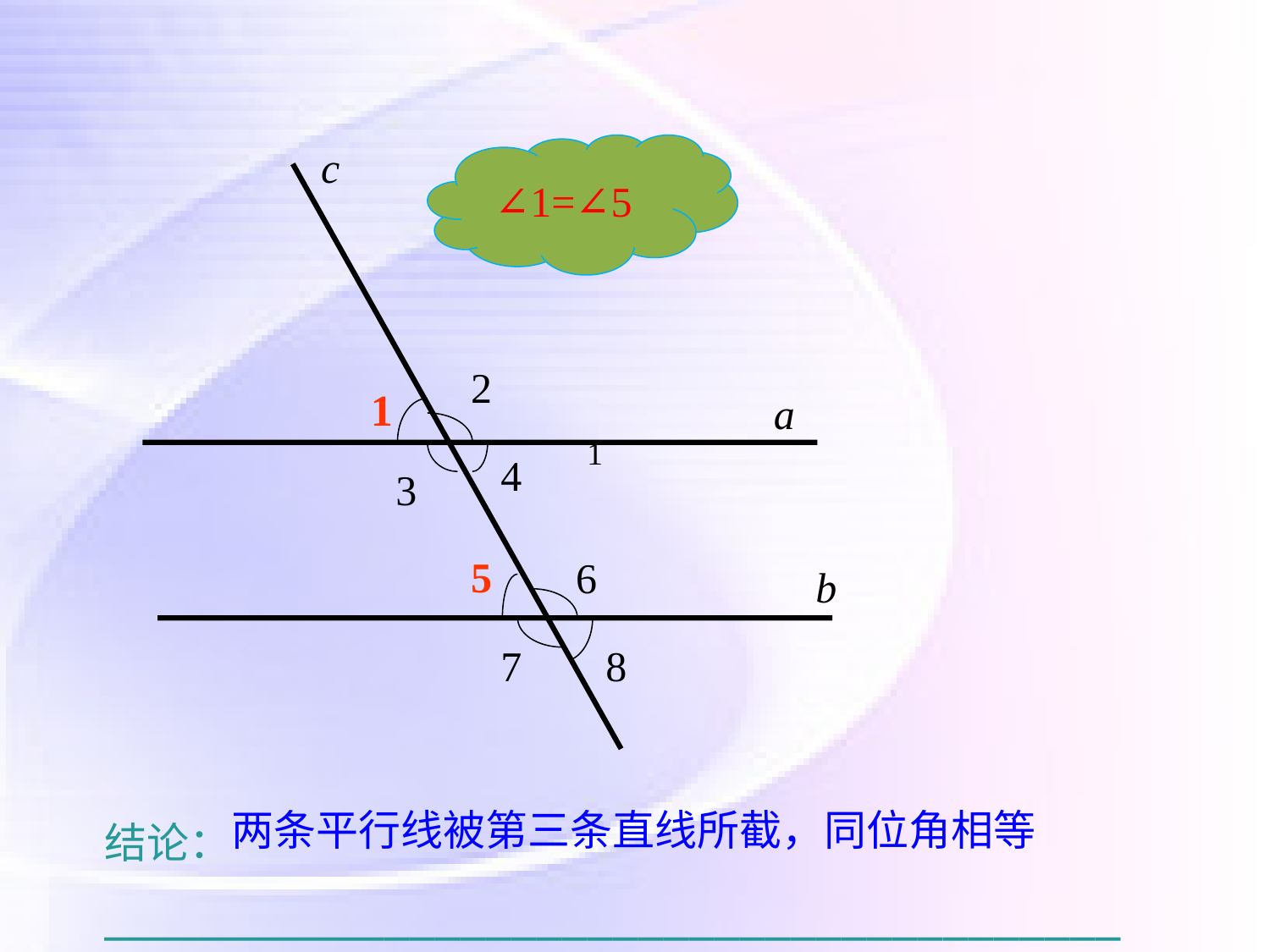

c

∠1=∠5

2
1
a

1

4
3
5
b
6

7
8
结论：________________________________________.
两条平行线被第三条直线所截，同位角相等